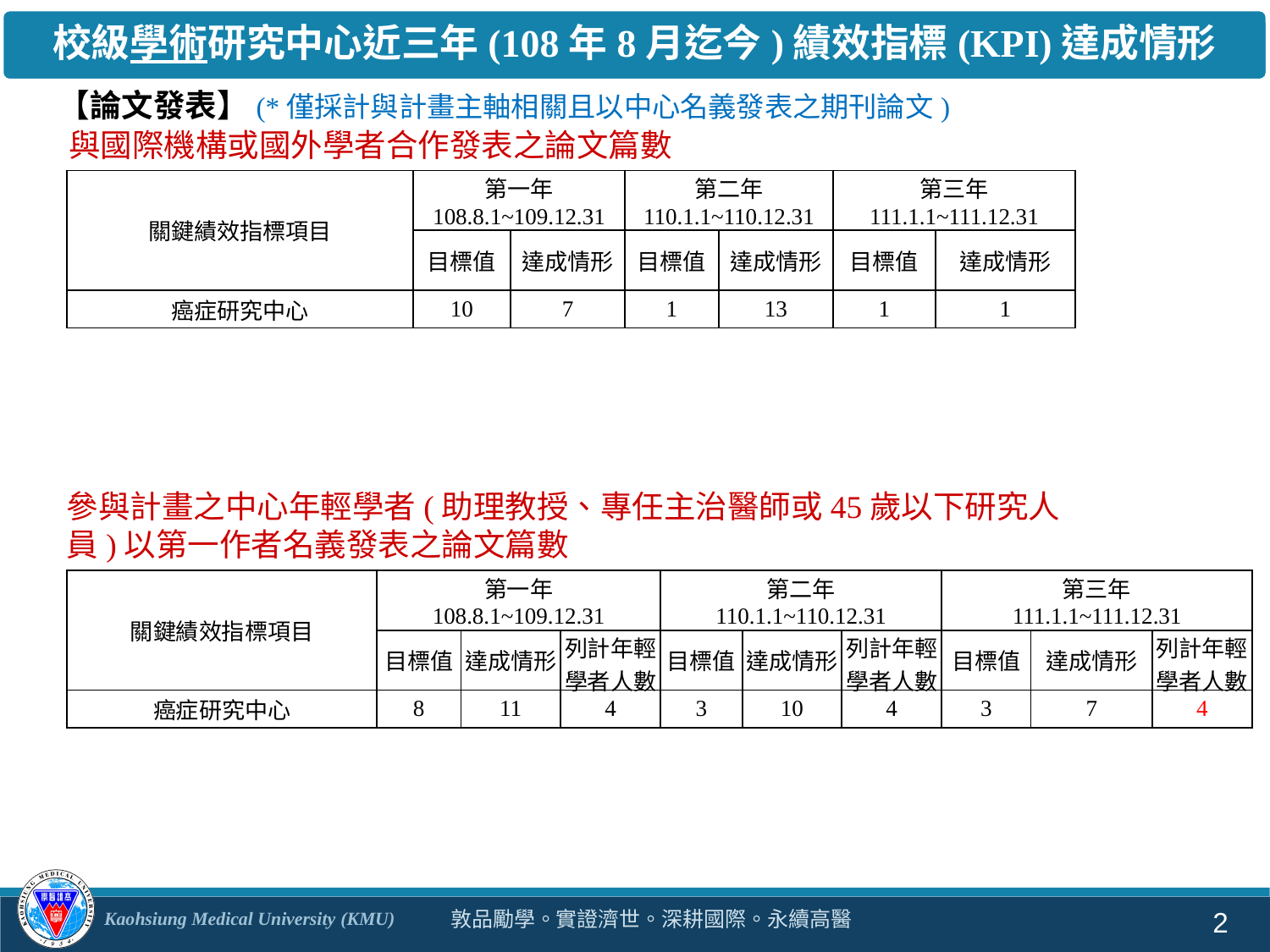

校級學術研究中心近三年(108年8月迄今)績效指標(KPI)達成情形
【論文發表】(*僅採計與計畫主軸相關且以中心名義發表之期刊論文)
與國際機構或國外學者合作發表之論文篇數
| 關鍵績效指標項目 | 第一年 108.8.1~109.12.31 |  | 第二年 110.1.1~110.12.31 |  | 第三年 111.1.1~111.12.31 |  |
| --- | --- | --- | --- | --- | --- | --- |
|  | 目標值 | 達成情形 | 目標值 | 達成情形 | 目標值 | 達成情形 |
| 癌症研究中心 | 10 | 7 | 1 | 13 | 1 | 1 |
參與計畫之中心年輕學者(助理教授、專任主治醫師或45歲以下研究人員)以第一作者名義發表之論文篇數
| 關鍵績效指標項目 | 第一年 108.8.1~109.12.31 |  |  | 第二年 110.1.1~110.12.31 |  |  | 第三年 111.1.1~111.12.31 |  |  |
| --- | --- | --- | --- | --- | --- | --- | --- | --- | --- |
|  | 目標值 | 達成情形 | 列計年輕學者人數 | 目標值 | 達成情形 | 列計年輕學者人數 | 目標值 | 達成情形 | 列計年輕學者人數 |
| 癌症研究中心 | 8 | 11 | 4 | 3 | 10 | 4 | 3 | 7 | 4 |
2